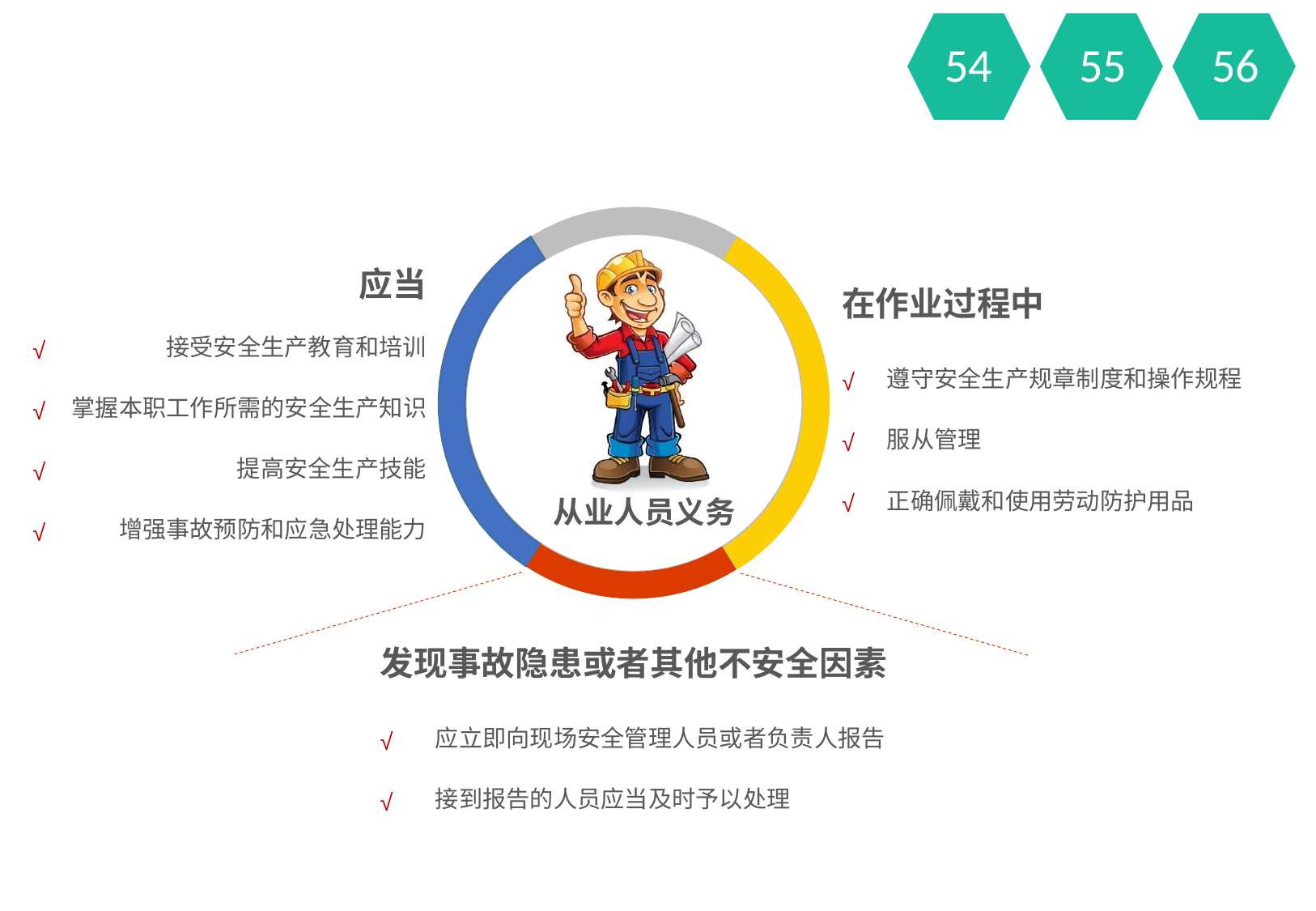

54	55	56

应当
在作业过程中
接受安全生产教育和培训
√
遵守安全生产规章制度和操作规程
√
掌握本职工作所需的安全生产知识
√
服从管理
√
提高安全生产技能
√
正确佩戴和使用劳动防护用品
√
从业人员义务
增强事故预防和应急处理能力
√

发现事故隐患或者其他不安全因素
应立即向现场安全管理人员或者负责人报告
√
接到报告的人员应当及时予以处理
√